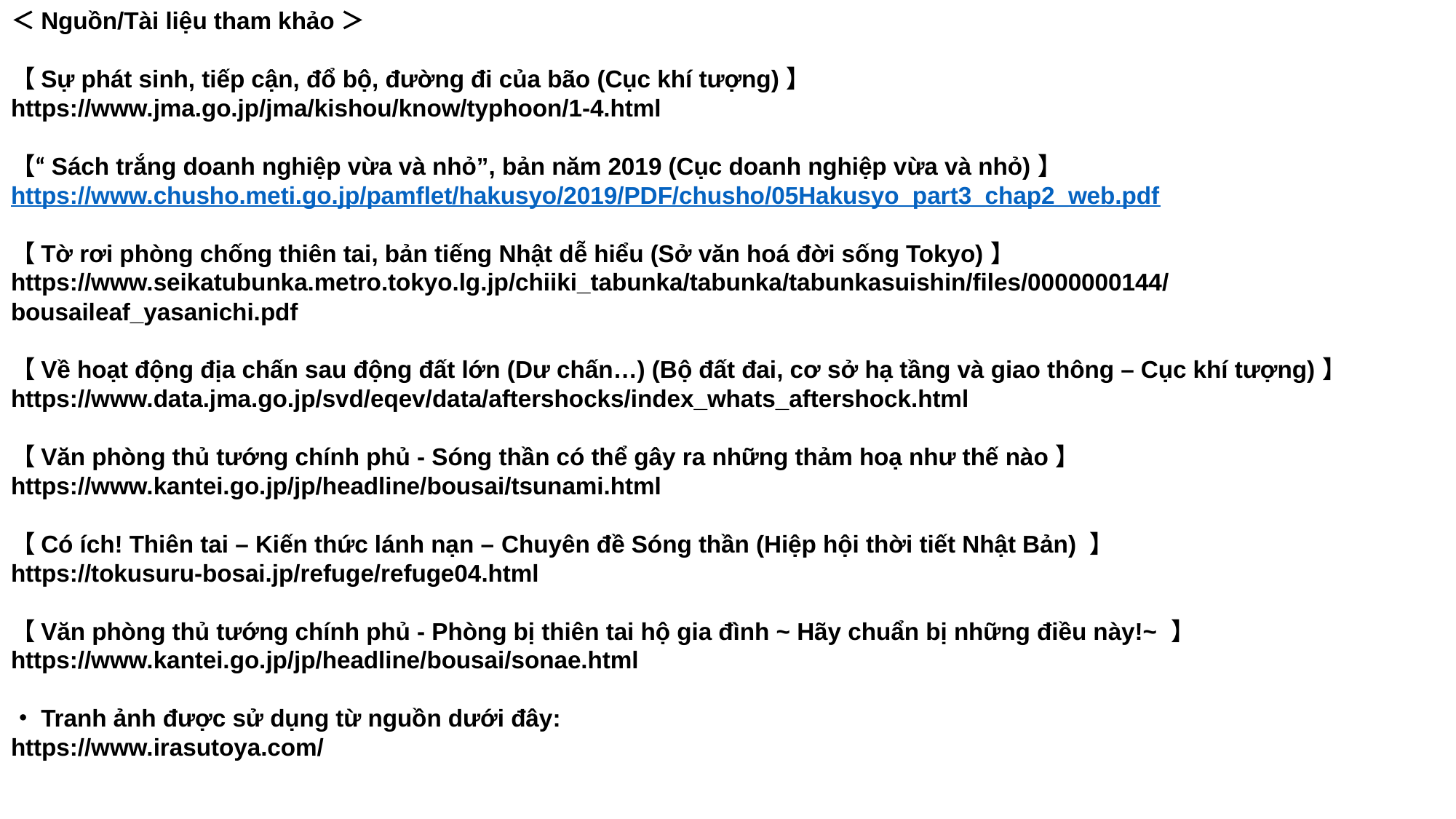

＜Nguồn/Tài liệu tham khảo＞

【Sự phát sinh, tiếp cận, đổ bộ, đường đi của bão (Cục khí tượng)】
https://www.jma.go.jp/jma/kishou/know/typhoon/1-4.html

【“Sách trắng doanh nghiệp vừa và nhỏ”, bản năm 2019 (Cục doanh nghiệp vừa và nhỏ)】
https://www.chusho.meti.go.jp/pamflet/hakusyo/2019/PDF/chusho/05Hakusyo_part3_chap2_web.pdf

【Tờ rơi phòng chống thiên tai, bản tiếng Nhật dễ hiểu (Sở văn hoá đời sống Tokyo)】
https://www.seikatubunka.metro.tokyo.lg.jp/chiiki_tabunka/tabunka/tabunkasuishin/files/0000000144/bousaileaf_yasanichi.pdf

【Về hoạt động địa chấn sau động đất lớn (Dư chấn…) (Bộ đất đai, cơ sở hạ tầng và giao thông – Cục khí tượng)】
https://www.data.jma.go.jp/svd/eqev/data/aftershocks/index_whats_aftershock.html

【Văn phòng thủ tướng chính phủ - Sóng thần có thể gây ra những thảm hoạ như thế nào】
https://www.kantei.go.jp/jp/headline/bousai/tsunami.html

【Có ích! Thiên tai – Kiến thức lánh nạn – Chuyên đề Sóng thần (Hiệp hội thời tiết Nhật Bản) 】
https://tokusuru-bosai.jp/refuge/refuge04.html

【Văn phòng thủ tướng chính phủ - Phòng bị thiên tai hộ gia đình ~ Hãy chuẩn bị những điều này!~ 】
https://www.kantei.go.jp/jp/headline/bousai/sonae.html

・Tranh ảnh được sử dụng từ nguồn dưới đây:
https://www.irasutoya.com/